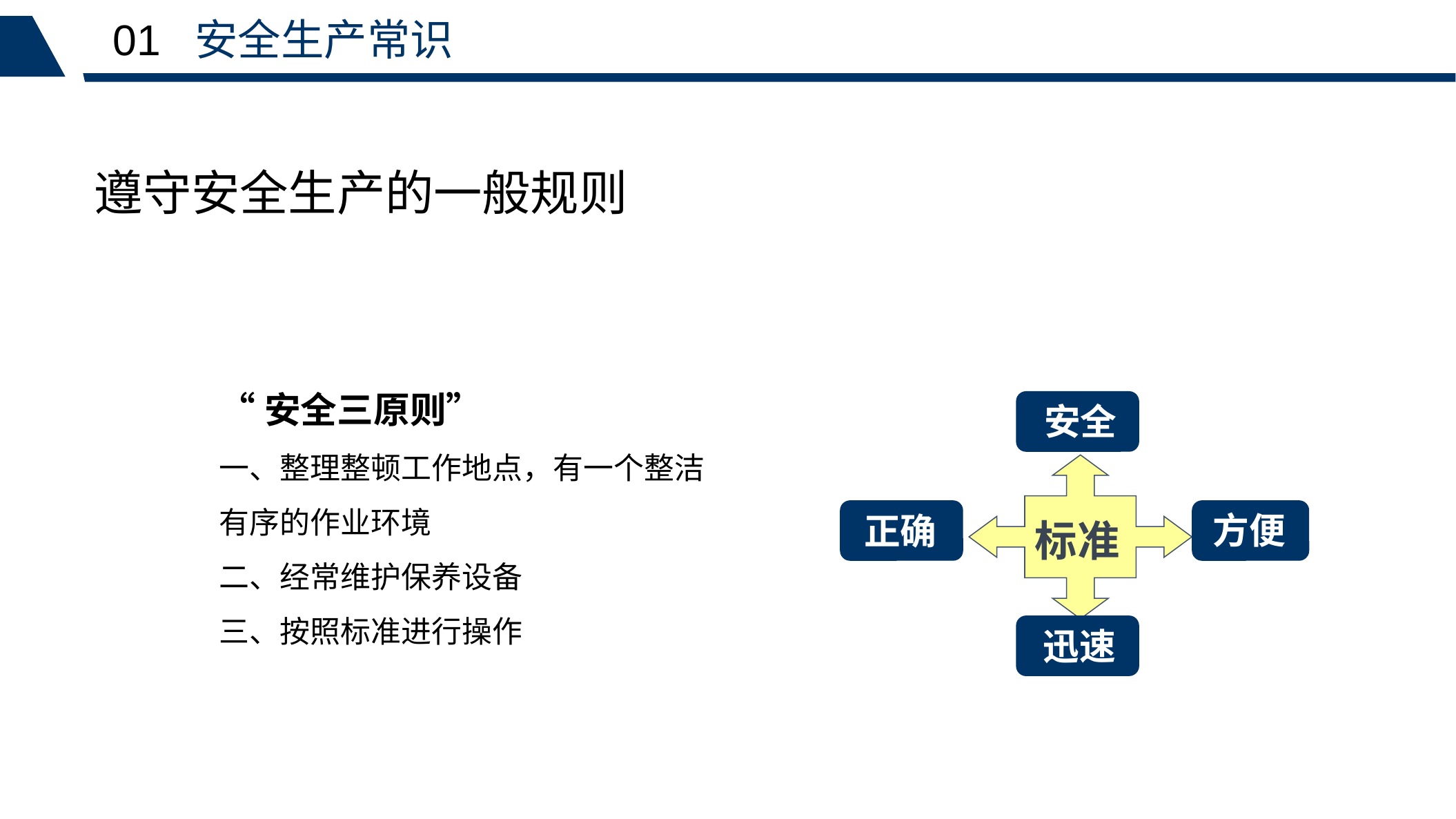

01  安全生产常识

遵守安全生产的一般规则
“安全三原则”
一、整理整顿工作地点，有一个整洁有序的作业环境
二、经常维护保养设备
三、按照标准进行操作

标准

安全
方便
正确
迅速